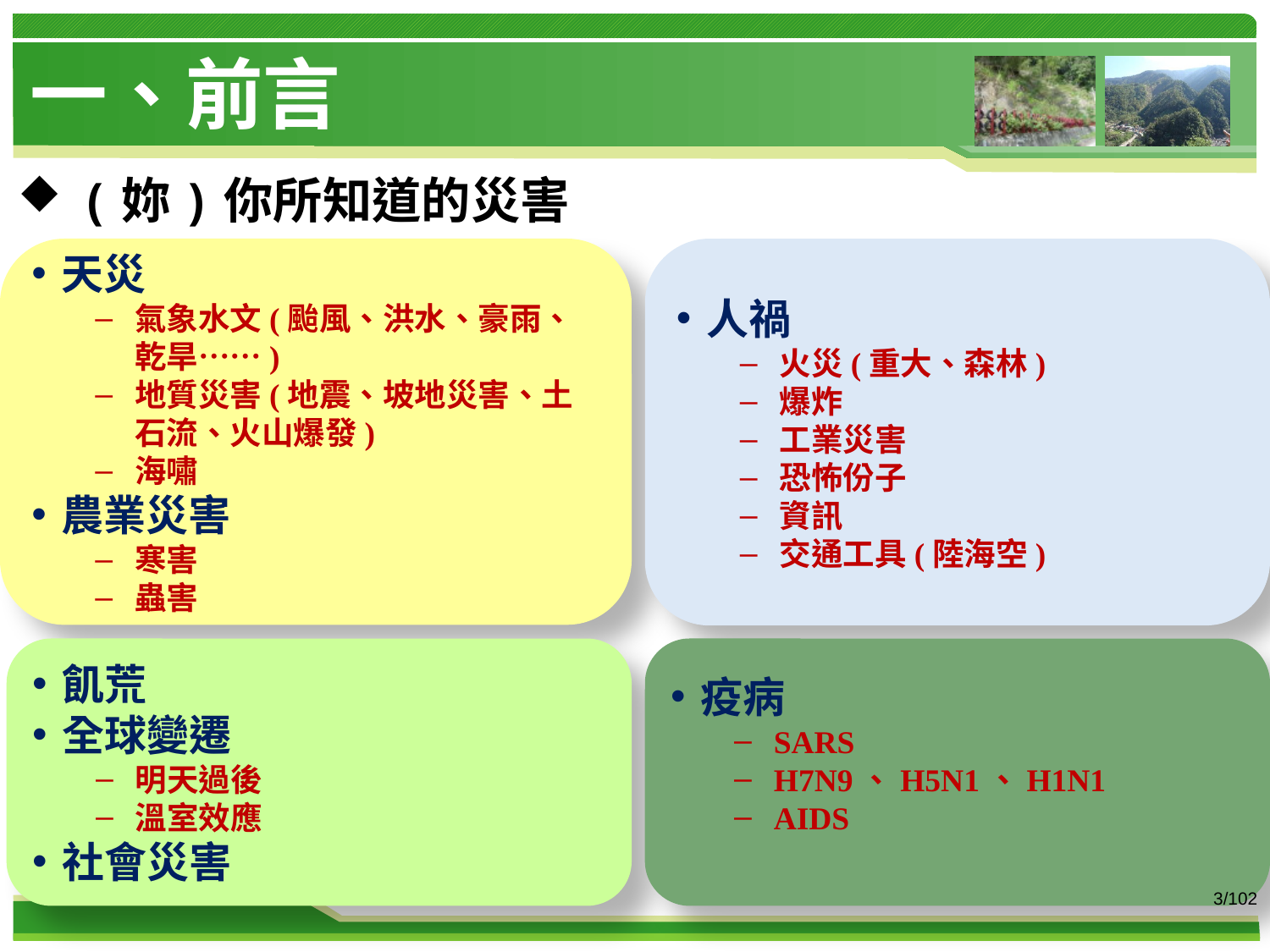

一、前言
(妳)你所知道的災害
天災
氣象水文(颱風、洪水、豪雨、乾旱……)
地質災害(地震、坡地災害、土石流、火山爆發)
海嘯
農業災害
寒害
蟲害
人禍
火災(重大、森林)
爆炸
工業災害
恐怖份子
資訊
交通工具(陸海空)
疫病
SARS
H7N9、H5N1、H1N1
AIDS

飢荒
全球變遷
明天過後
溫室效應
社會災害
3/102